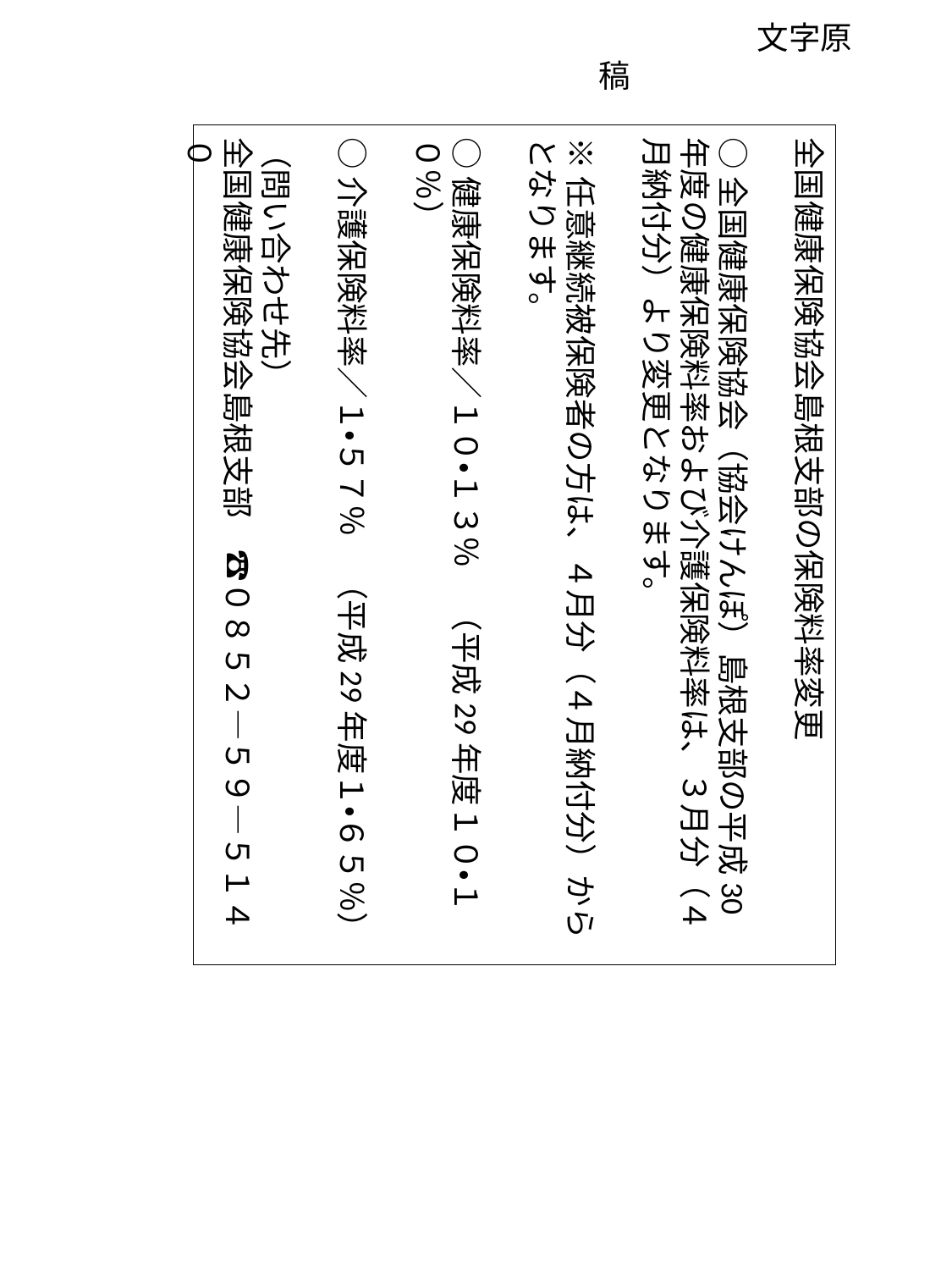

文字原稿
全国健康保険協会島根支部の保険料率変更

○全国健康保険協会（協会けんぽ）島根支部の平成30年度の健康保険料率および介護保険料率は、３月分（４月納付分）より変更となります。

※任意継続被保険者の方は、４月分（４月納付分）からとなります。

○健康保険料率／１０・１３％　（平成29年度１０・１０％）

○介護保険料率／１・５７％　（平成29年度１・６５％）

（問い合わせ先）
全国健康保険協会島根支部　☎０８５２―５９―５１４０